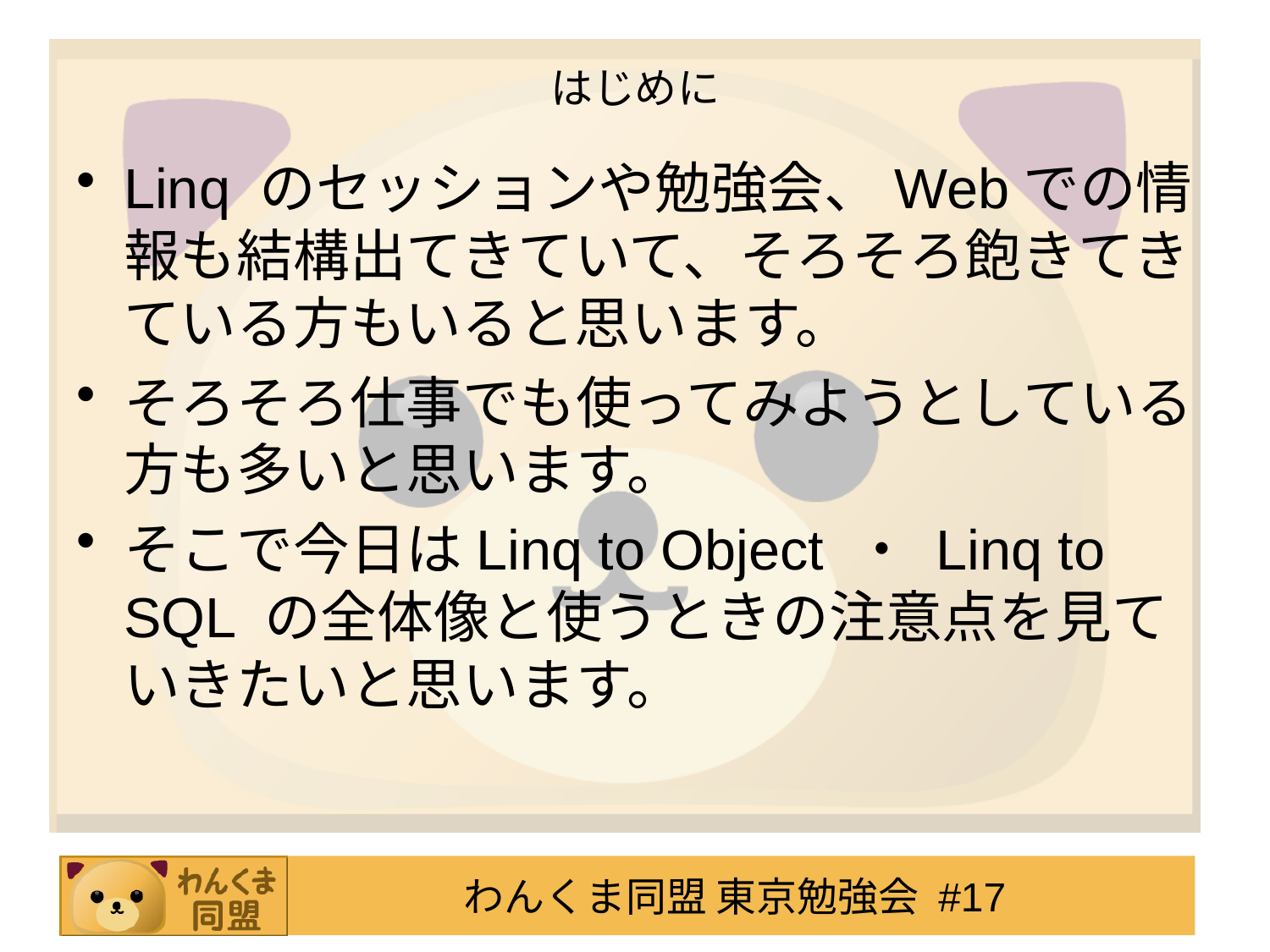

# はじめに
Linq のセッションや勉強会、Webでの情報も結構出てきていて、そろそろ飽きてきている方もいると思います。
そろそろ仕事でも使ってみようとしている方も多いと思います。
そこで今日はLinq to Object ・ Linq to SQL の全体像と使うときの注意点を見ていきたいと思います。